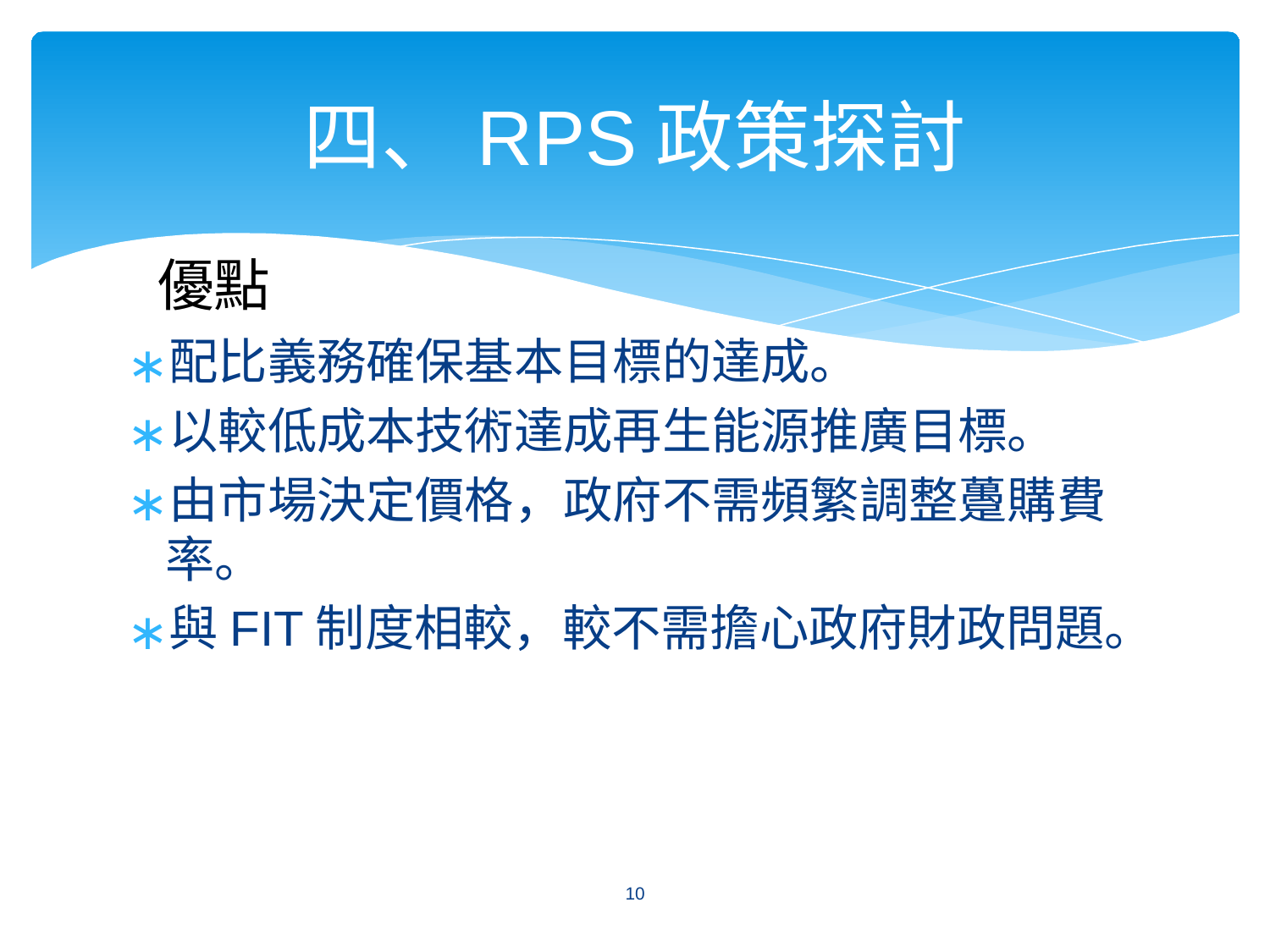

# 四、RPS政策探討
優點
配比義務確保基本目標的達成。
以較低成本技術達成再生能源推廣目標。
由市場決定價格，政府不需頻繁調整躉購費率。
與FIT制度相較，較不需擔心政府財政問題。

10